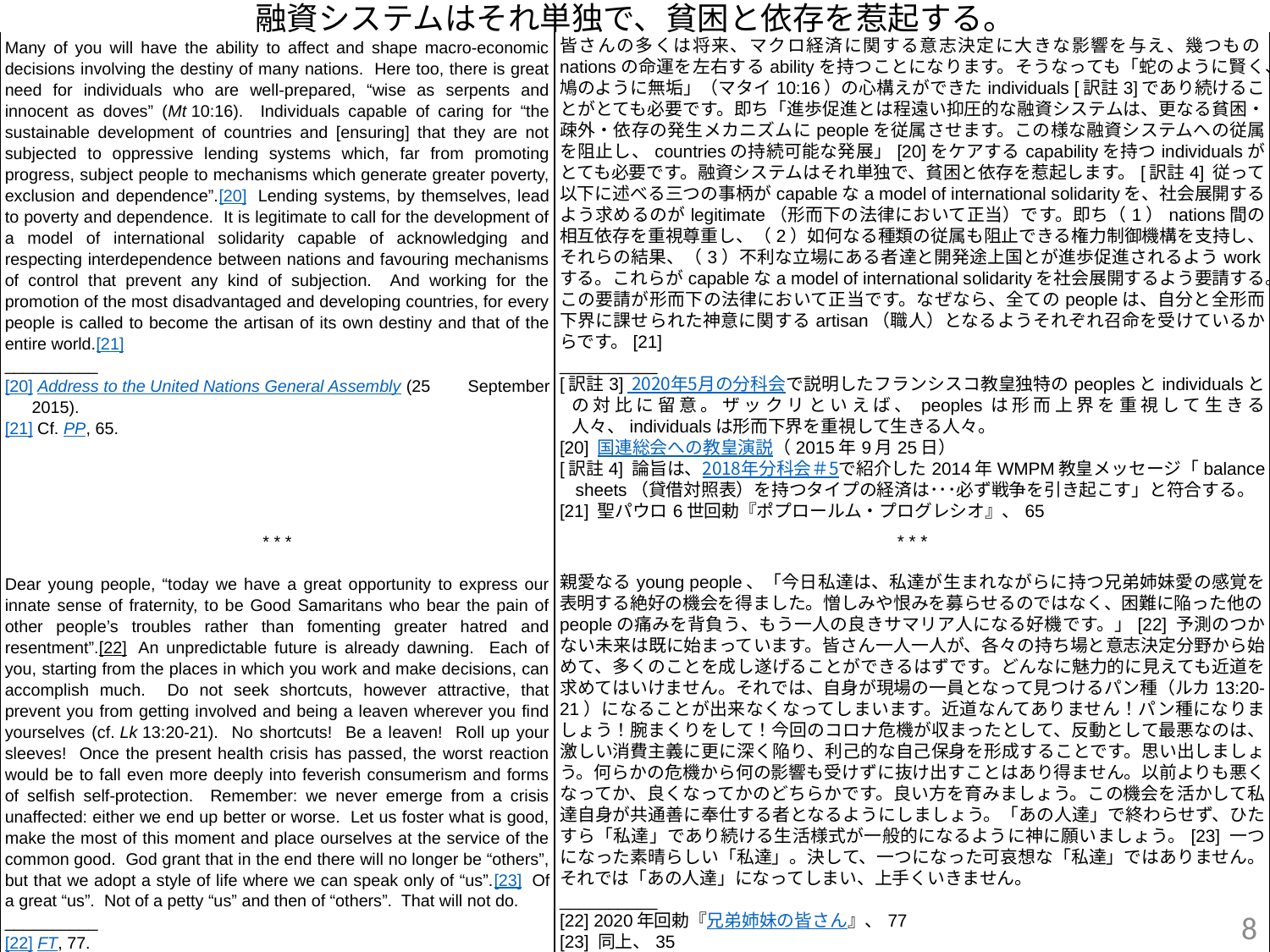

# 融資システムはそれ単独で、貧困と依存を惹起する。
| Many of you will have the ability to affect and shape macro-economic decisions involving the destiny of many nations. Here too, there is great need for individuals who are well-prepared, “wise as serpents and innocent as doves” (Mt 10:16). Individuals capable of caring for “the sustainable development of countries and [ensuring] that they are not subjected to oppressive lending systems which, far from promoting progress, subject people to mechanisms which generate greater poverty, exclusion and dependence”.[20]  Lending systems, by themselves, lead to poverty and dependence. It is legitimate to call for the development of a model of international solidarity capable of acknowledging and respecting interdependence between nations and favouring mechanisms of control that prevent any kind of subjection. And working for the promotion of the most disadvantaged and developing countries, for every people is called to become the artisan of its own destiny and that of the entire world.[21] \_\_\_\_\_\_\_\_\_\_ [20] Address to the United Nations General Assembly (25 September 2015). [21] Cf. PP, 65. | 皆さんの多くは将来、マクロ経済に関する意志決定に大きな影響を与え、幾つものnationsの命運を左右するabilityを持つことになります。そうなっても「蛇のように賢く、鳩のように無垢」（マタイ10:16）の心構えができたindividuals [訳註3]であり続けることがとても必要です。即ち「進歩促進とは程遠い抑圧的な融資システムは、更なる貧困・疎外・依存の発生メカニズムにpeopleを従属させます。この様な融資システムへの従属を阻止し、countriesの持続可能な発展」[20]をケアするcapabilityを持つindividualsがとても必要です。融資システムはそれ単独で、貧困と依存を惹起します。[訳註4] 従って以下に述べる三つの事柄がcapableなa model of international solidarityを、社会展開するよう求めるのがlegitimate（形而下の法律において正当）です。即ち（1）nations間の相互依存を重視尊重し、（2）如何なる種類の従属も阻止できる権力制御機構を支持し、それらの結果、（3）不利な立場にある者達と開発途上国とが進歩促進されるようworkする。これらがcapableなa model of international solidarityを社会展開するよう要請する。この要請が形而下の法律において正当です。なぜなら、全てのpeopleは、自分と全形而下界に課せられた神意に関するartisan（職人）となるようそれぞれ召命を受けているからです。[21] \_\_\_\_\_\_\_\_\_\_ [訳註3] 2020年5月の分科会で説明したフランシスコ教皇独特のpeoplesとindividualsとの対比に留意。ザックリといえば、peoplesは形而上界を重視して生きる人々、individualsは形而下界を重視して生きる人々。 [20] 国連総会への教皇演説（2015年9月25日） [訳註4] 論旨は、2018年分科会＃5で紹介した2014年WMPM教皇メッセージ「balance sheets（貸借対照表）を持つタイプの経済は･･･必ず戦争を引き起こす」と符合する。 [21] 聖パウロ6世回勅『ポプロールム・プログレシオ』、65 |
| --- | --- |
| \* \* \*   Dear young people, “today we have a great opportunity to express our innate sense of fraternity, to be Good Samaritans who bear the pain of other people’s troubles rather than fomenting greater hatred and resentment”.[22]  An unpredictable future is already dawning. Each of you, starting from the places in which you work and make decisions, can accomplish much. Do not seek shortcuts, however attractive, that prevent you from getting involved and being a leaven wherever you find yourselves (cf. Lk 13:20-21). No shortcuts! Be a leaven! Roll up your sleeves! Once the present health crisis has passed, the worst reaction would be to fall even more deeply into feverish consumerism and forms of selfish self-protection. Remember: we never emerge from a crisis unaffected: either we end up better or worse. Let us foster what is good, make the most of this moment and place ourselves at the service of the common good. God grant that in the end there will no longer be “others”, but that we adopt a style of life where we can speak only of “us”.[23]  Of a great “us”. Not of a petty “us” and then of “others”. That will not do. \_\_\_\_\_\_\_\_\_\_ [22] FT, 77. [23] Cf. ibid., 35. | \* \* \*   親愛なるyoung people、「今日私達は、私達が生まれながらに持つ兄弟姉妹愛の感覚を表明する絶好の機会を得ました。憎しみや恨みを募らせるのではなく、困難に陥った他のpeopleの痛みを背負う、もう一人の良きサマリア人になる好機です。」[22] 予測のつかない未来は既に始まっています。皆さん一人一人が、各々の持ち場と意志決定分野から始めて、多くのことを成し遂げることができるはずです。どんなに魅力的に見えても近道を求めてはいけません。それでは、自身が現場の一員となって見つけるパン種（ルカ13:20-21）になることが出来なくなってしまいます。近道なんてありません！パン種になりましょう！腕まくりをして！今回のコロナ危機が収まったとして、反動として最悪なのは、激しい消費主義に更に深く陥り、利己的な自己保身を形成することです。思い出しましょう。何らかの危機から何の影響も受けずに抜け出すことはあり得ません。以前よりも悪くなってか、良くなってかのどちらかです。良い方を育みましょう。この機会を活かして私達自身が共通善に奉仕する者となるようにしましょう。「あの人達」で終わらせず、ひたすら「私達」であり続ける生活様式が一般的になるように神に願いましょう。[23] 一つになった素晴らしい「私達」。決して、一つになった可哀想な「私達」ではありません。それでは「あの人達」になってしまい、上手くいきません。 \_\_\_\_\_\_\_\_\_\_ [22] 2020年回勅『兄弟姉妹の皆さん』、77 [23] 同上、35 |
8